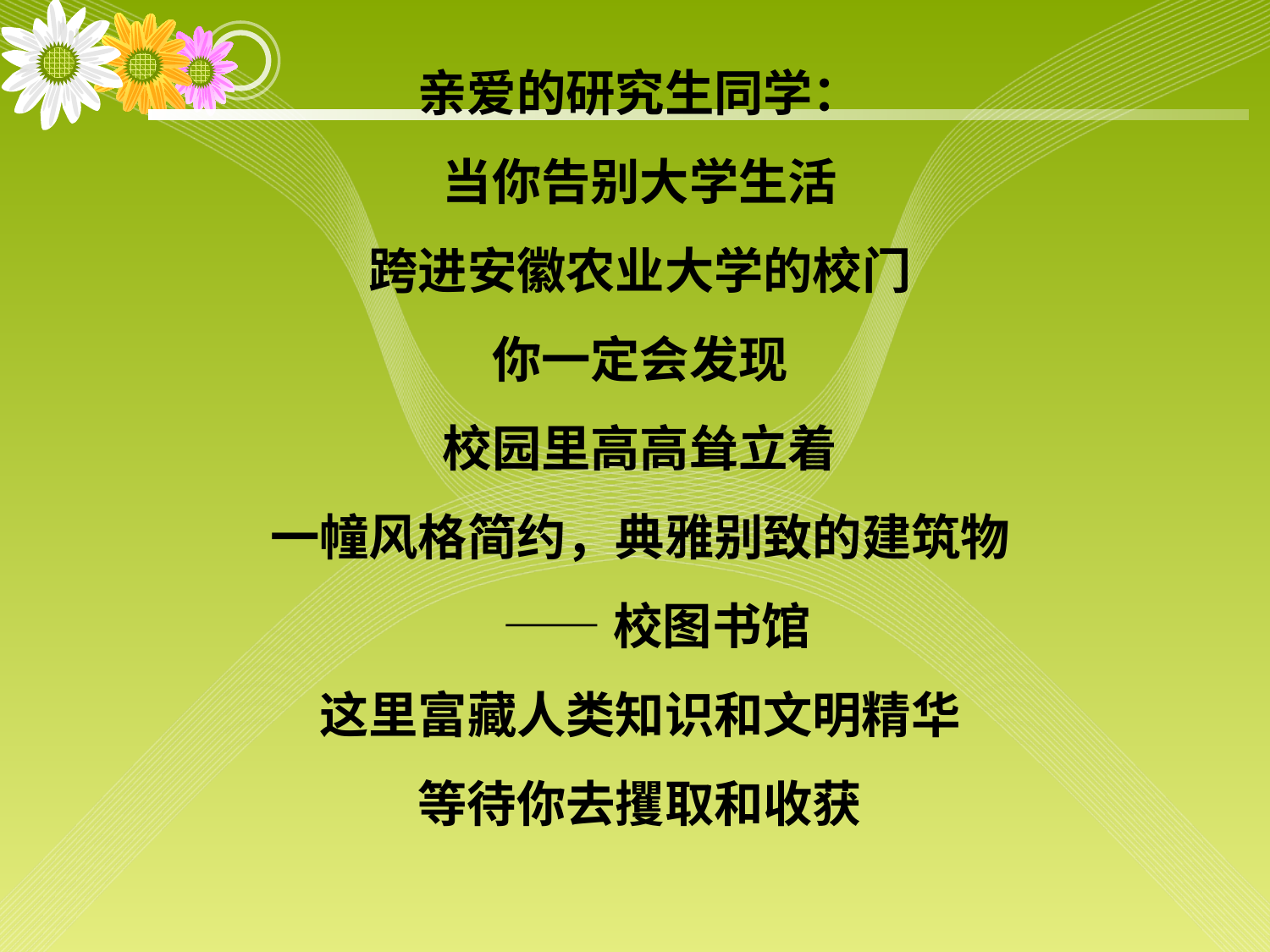

亲爱的研究生同学：
当你告别大学生活
跨进安徽农业大学的校门
你一定会发现
校园里高高耸立着
一幢风格简约，典雅别致的建筑物
   ——校图书馆
这里富藏人类知识和文明精华
等待你去攫取和收获